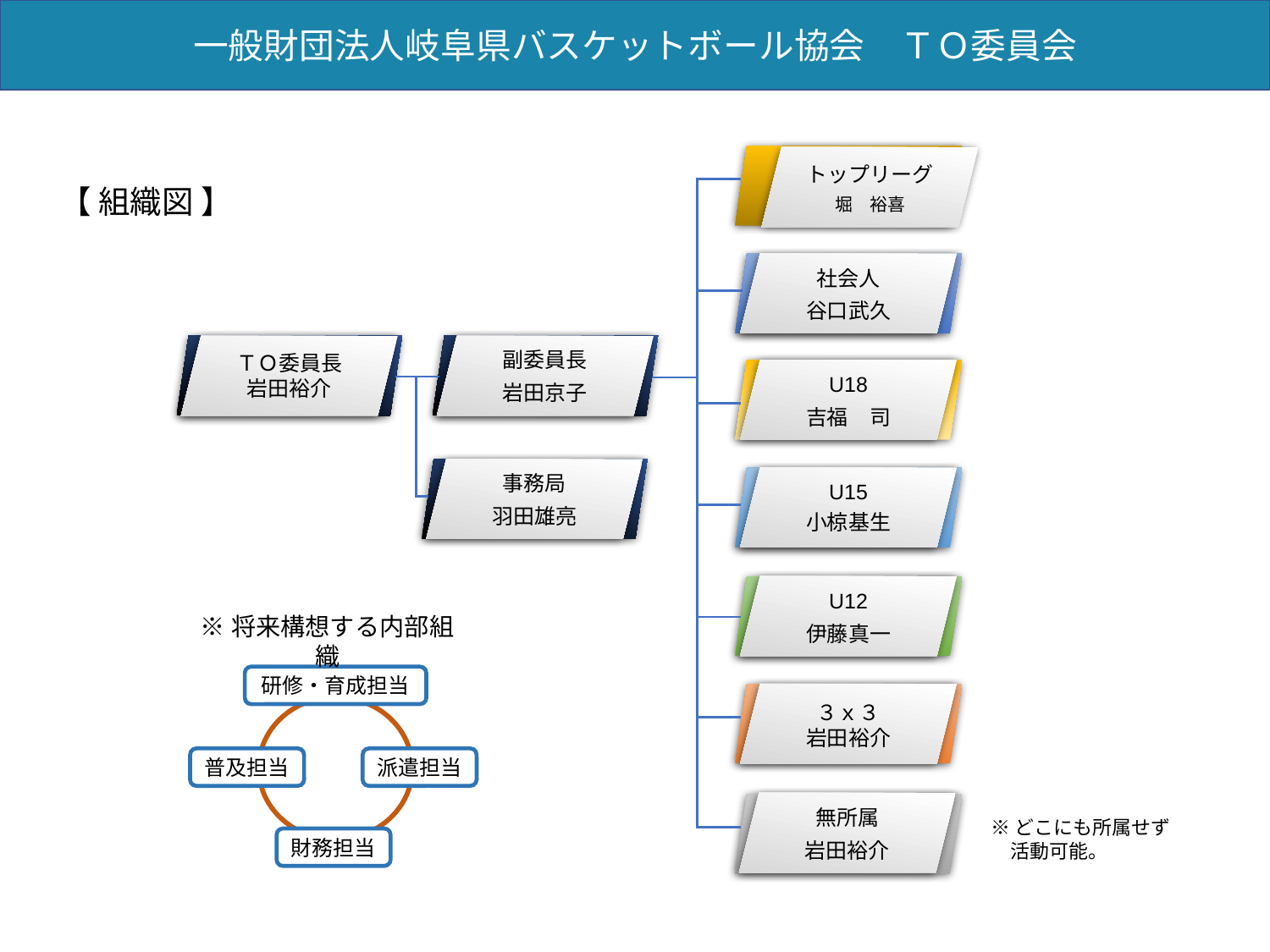

トップリーグ
堀　裕喜
【 組織図 】

社会人
谷口武久
副委員長
岩田京子

ＴＯ委員長岩田裕介

U18
吉福　司
事務局
羽田雄亮

U15
小椋基生

U12
伊藤真一
※将来構想する内部組織
研修・育成担当

３ｘ３
岩田裕介

普及担当
派遣担当
無所属
岩田裕介

※どこにも所属せず
　活動可能。
財務担当